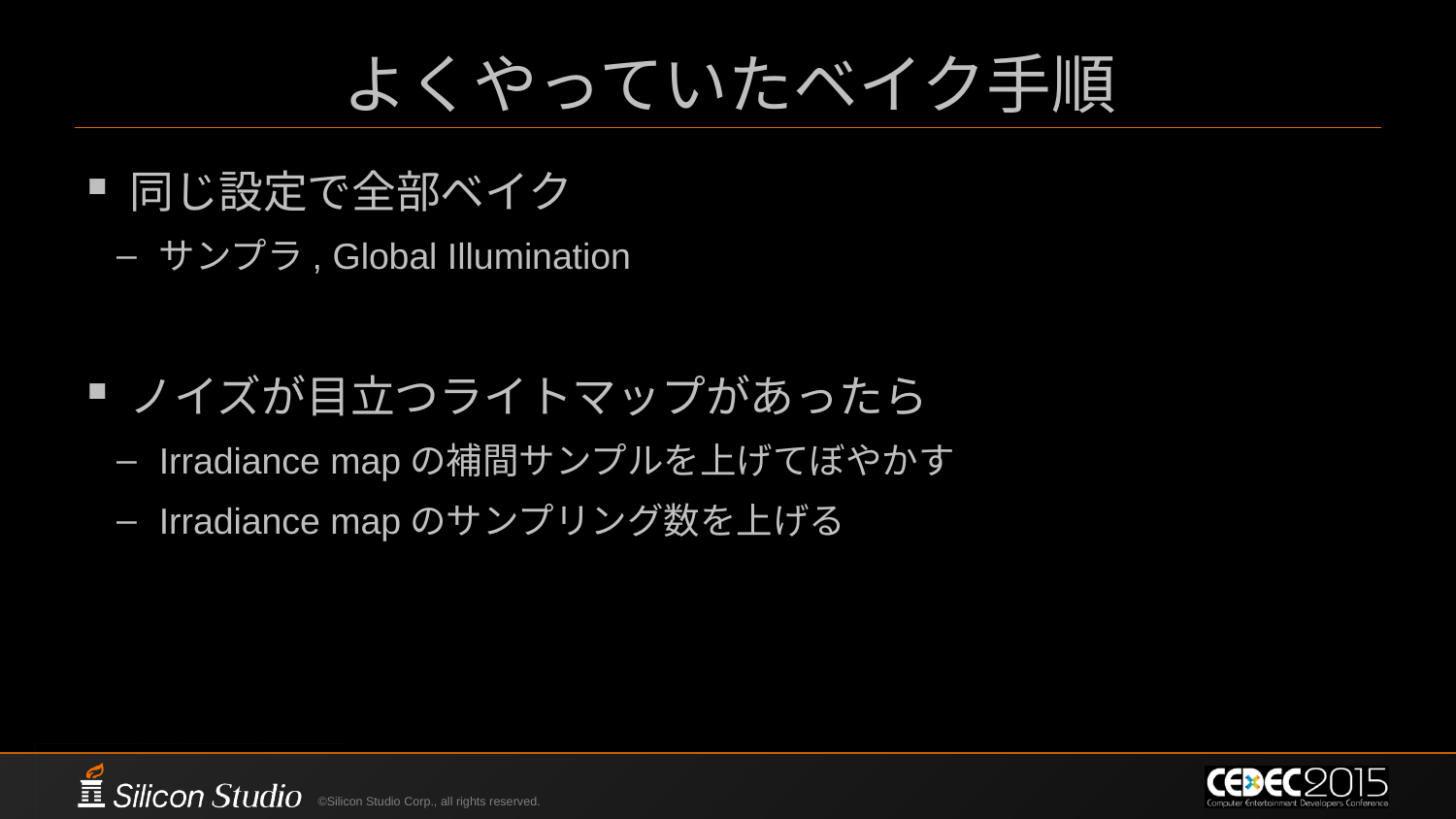

# よくやっていたベイク手順
同じ設定で全部ベイク
サンプラ, Global Illumination

ノイズが目立つライトマップがあったら
Irradiance mapの補間サンプルを上げてぼやかす
Irradiance mapのサンプリング数を上げる